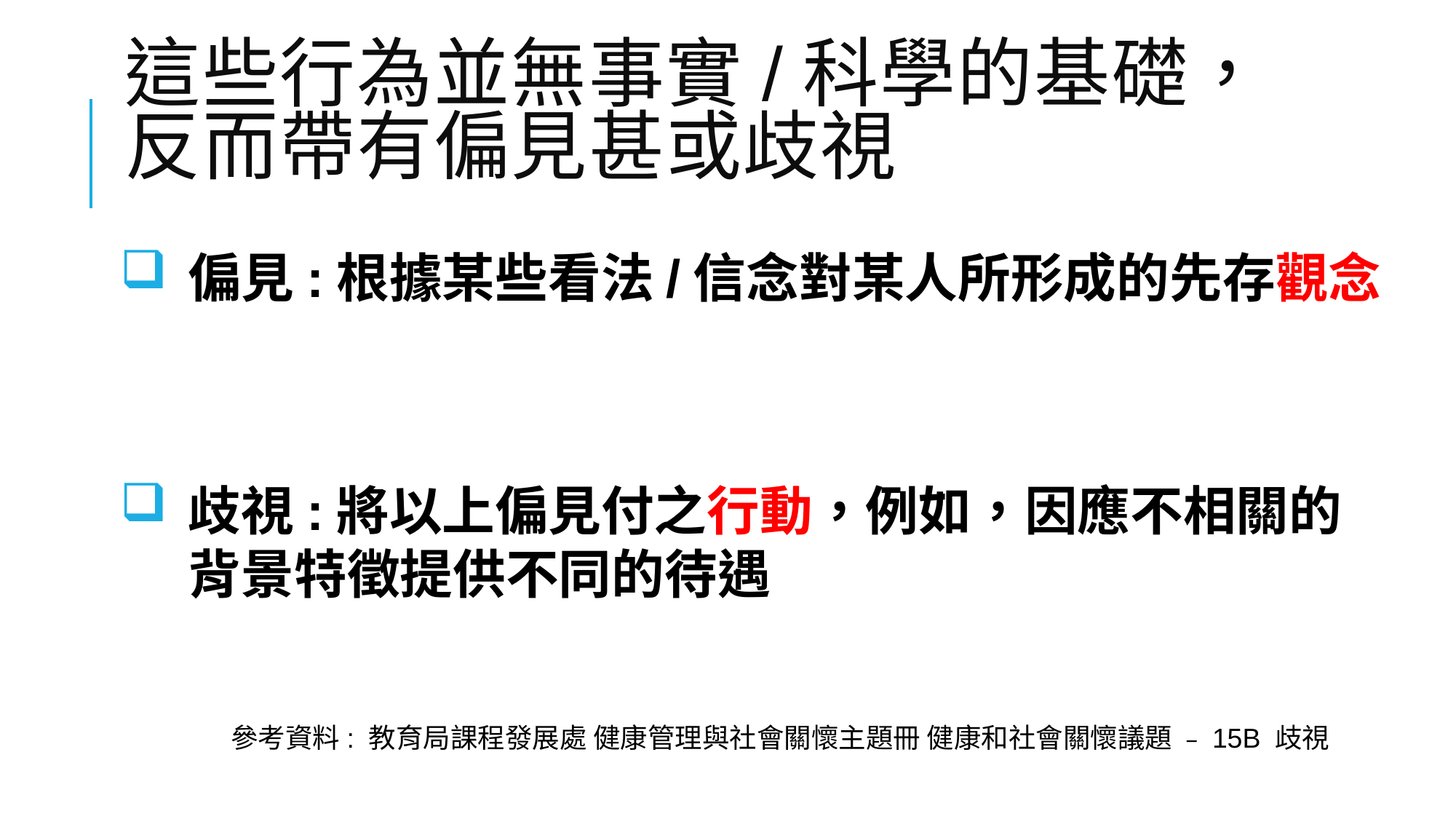

# 這些行為並無事實/科學的基礎，反而帶有偏見甚或歧視
偏見:根據某些看法/信念對某人所形成的先存觀念

歧視:將以上偏見付之行動，例如，因應不相關的背景特徵提供不同的待遇

參考資料: 教育局課程發展處 健康管理與社會關懷主題冊 健康和社會關懷議題 ﹣15B 歧視